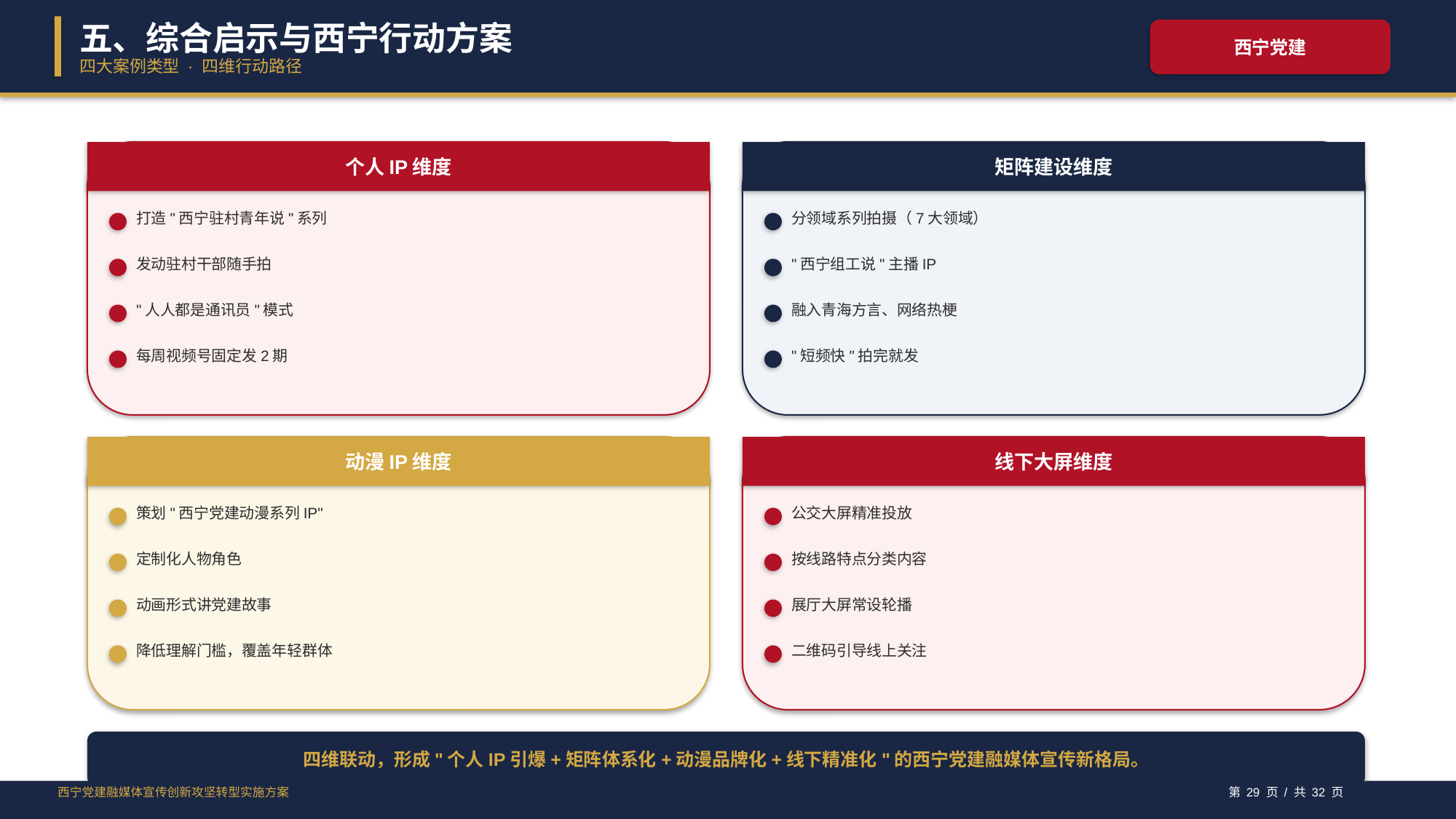

五、综合启示与西宁行动方案

西宁党建
四大案例类型 · 四维行动路径

个人IP维度

矩阵建设维度
打造"西宁驻村青年说"系列
分领域系列拍摄（7大领域）

发动驻村干部随手拍
"西宁组工说"主播IP

"人人都是通讯员"模式
融入青海方言、网络热梗

每周视频号固定发2期
"短频快"拍完就发

动漫IP维度

线下大屏维度
策划"西宁党建动漫系列IP"
公交大屏精准投放

定制化人物角色
按线路特点分类内容

动画形式讲党建故事
展厅大屏常设轮播

降低理解门槛，覆盖年轻群体
二维码引导线上关注

四维联动，形成"个人IP引爆+矩阵体系化+动漫品牌化+线下精准化"的西宁党建融媒体宣传新格局。

西宁党建融媒体宣传创新攻坚转型实施方案
第 29 页 / 共 32 页